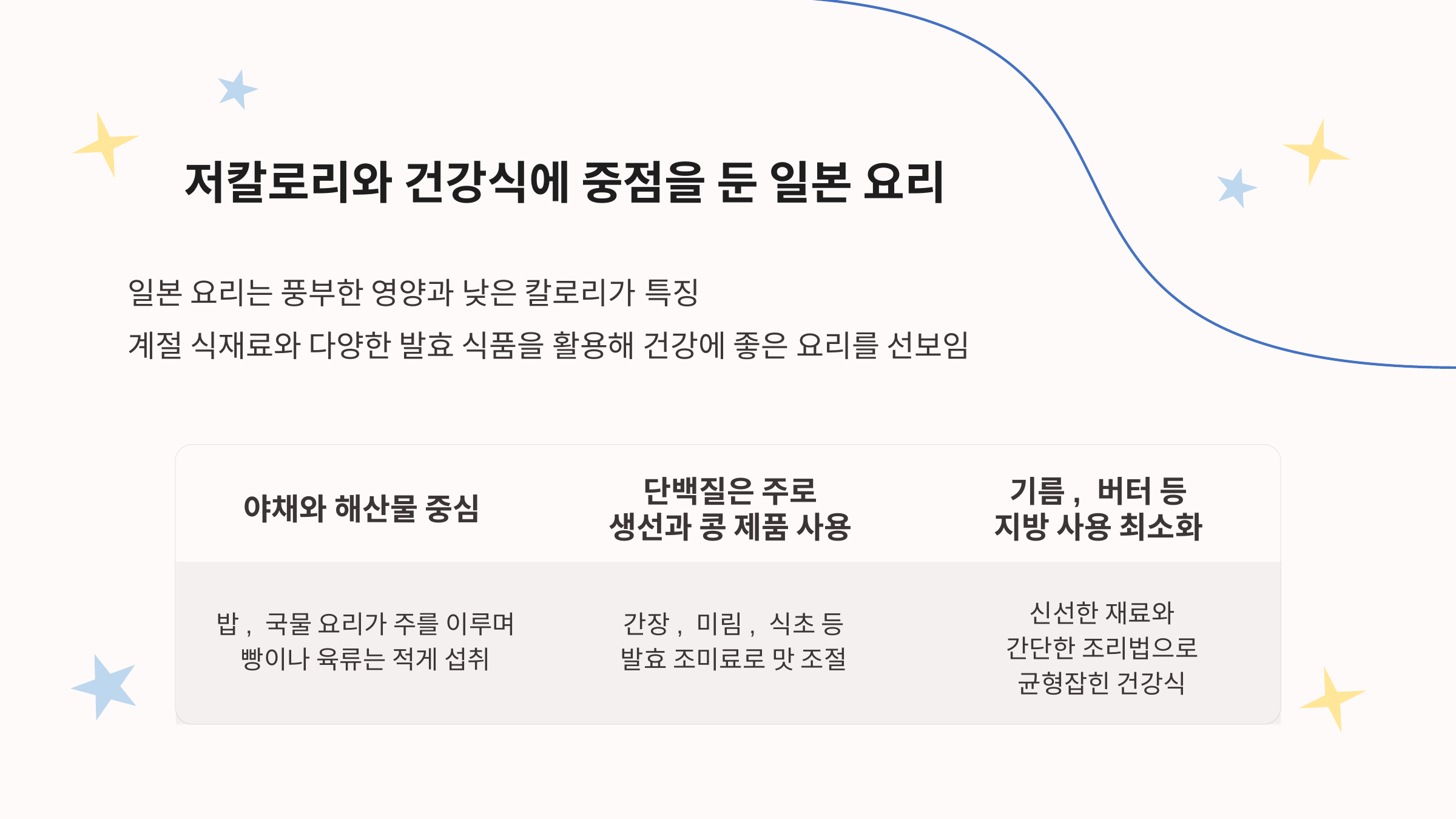

저칼로리와 건강식에 중점을 둔 일본 요리

일본 요리는 풍부한 영양과 낮은 칼로리가 특징
계절 식재료와 다양한 발효 식품을 활용해 건강에 좋은 요리를 선보임

단백질은 주로
생선과 콩 제품 사용
기름, 버터 등
지방 사용 최소화
야채와 해산물 중심

신선한 재료와
간단한 조리법으로
균형잡힌 건강식
밥, 국물 요리가 주를 이루며
빵이나 육류는 적게 섭취
간장, 미림, 식초 등
발효 조미료로 맛 조절